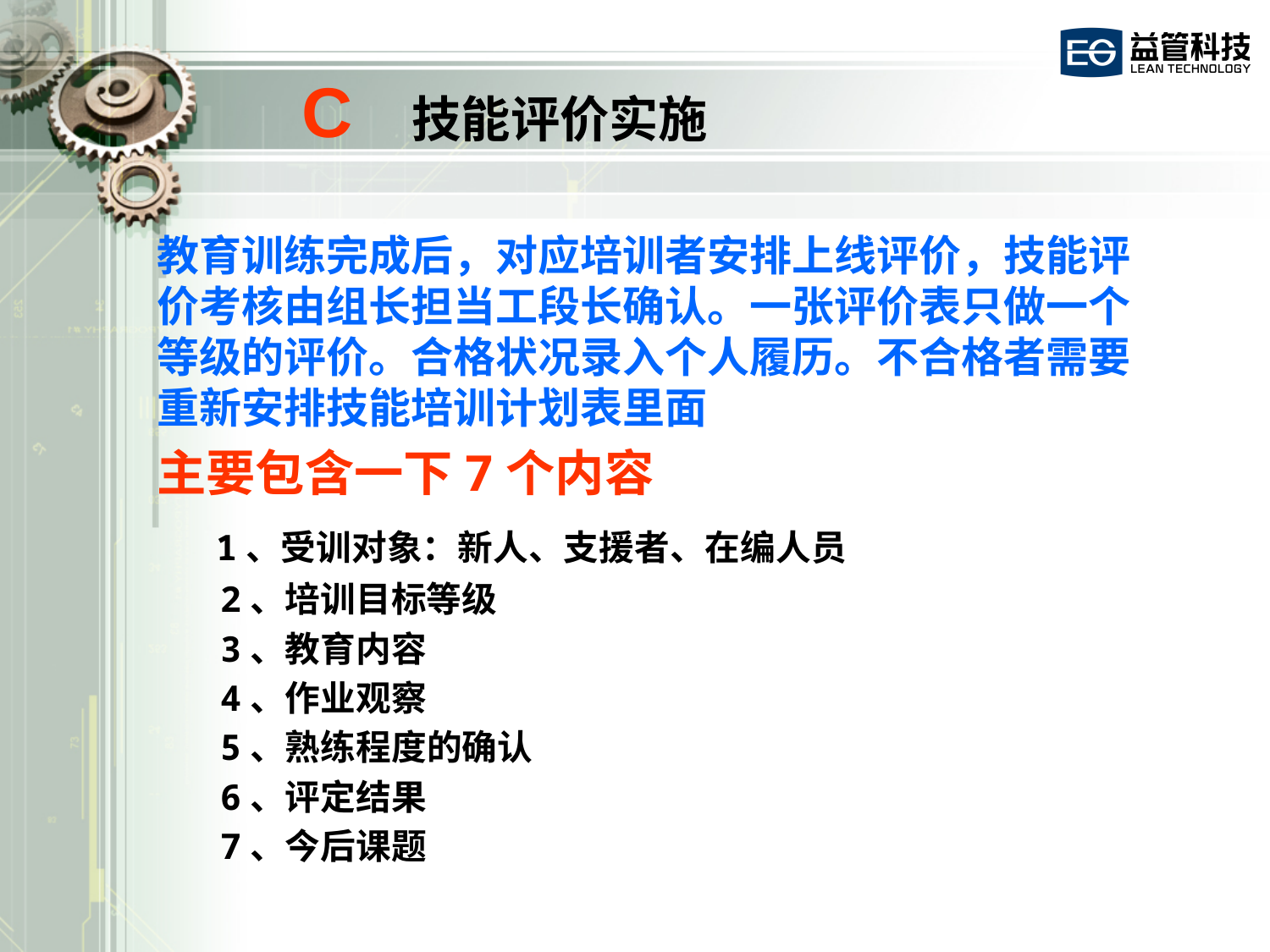

# C   技能评价实施
教育训练完成后，对应培训者安排上线评价，技能评价考核由组长担当工段长确认。一张评价表只做一个等级的评价。合格状况录入个人履历。不合格者需要重新安排技能培训计划表里面
主要包含一下7个内容
  1、受训对象：新人、支援者、在编人员
   2、培训目标等级
   3、教育内容
   4、作业观察
   5、熟练程度的确认
   6、评定结果
   7、今后课题